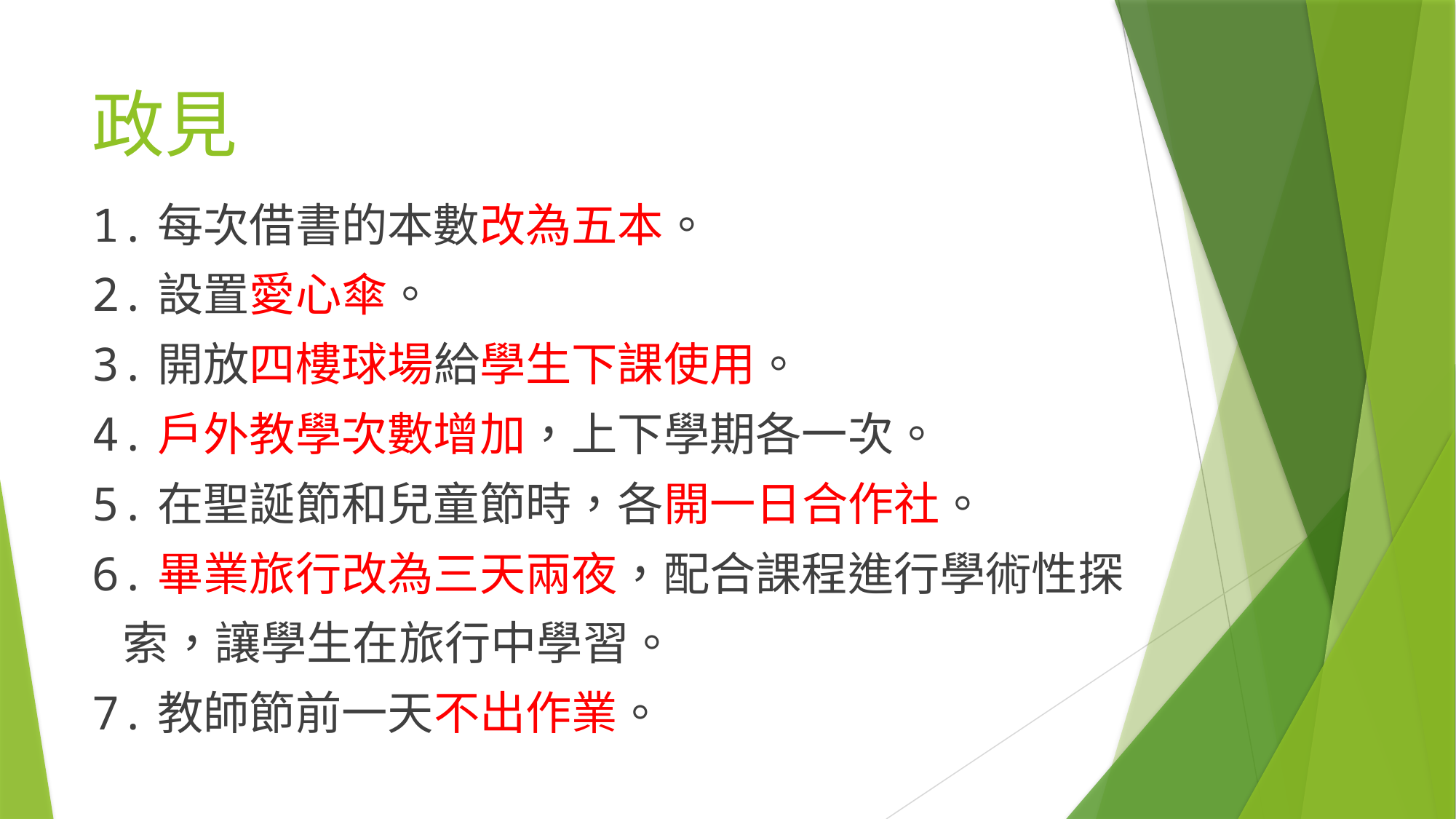

# 政見
1.每次借書的本數改為五本。
2.設置愛心傘。
3.開放四樓球場給學生下課使用。
4.戶外教學次數增加，上下學期各一次。
5.在聖誕節和兒童節時，各開一日合作社。
6.畢業旅行改為三天兩夜，配合課程進行學術性探
  索，讓學生在旅行中學習。
7.教師節前一天不出作業。